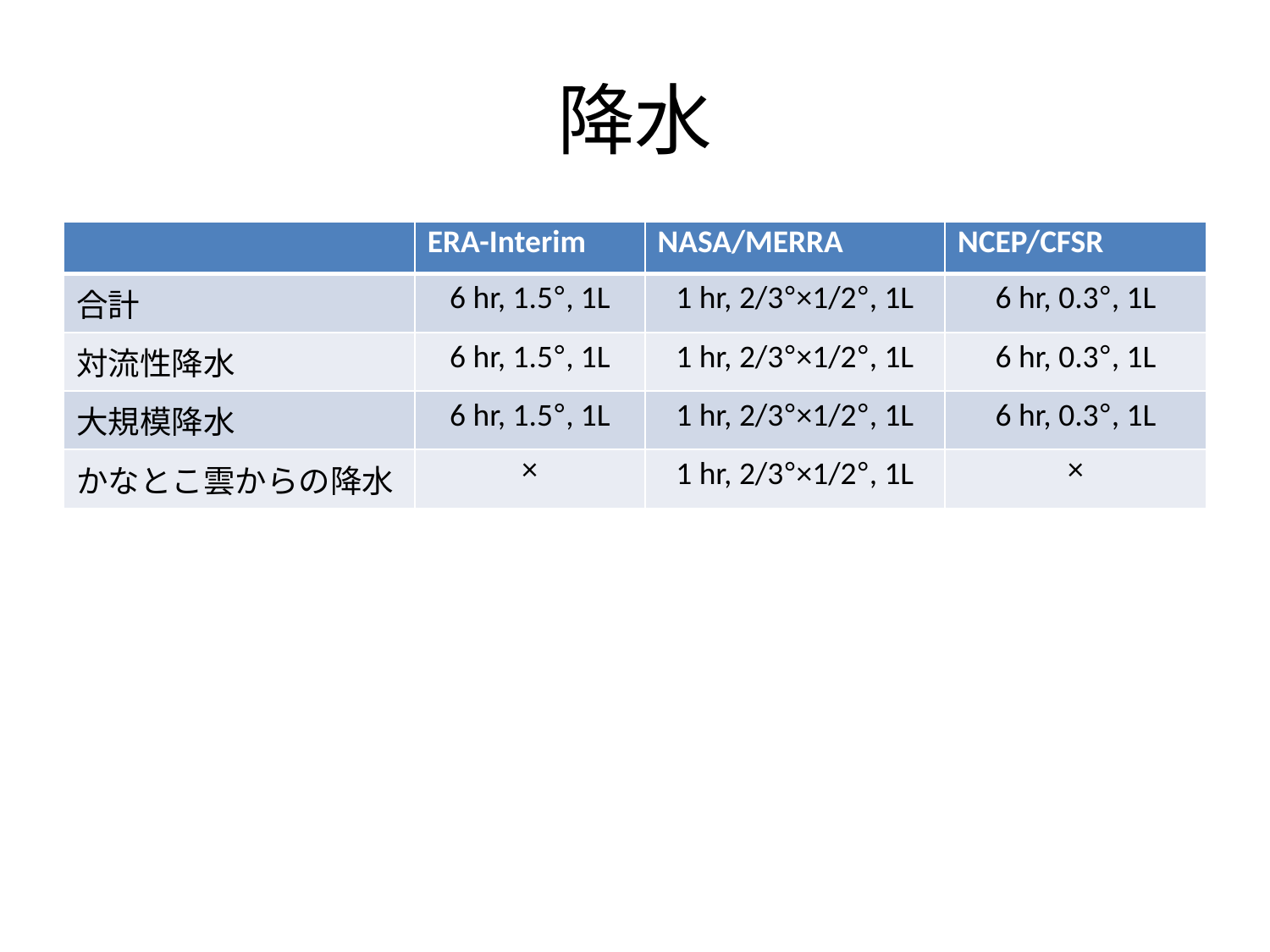

# 降水
|  | ERA-Interim | NASA/MERRA | NCEP/CFSR |
| --- | --- | --- | --- |
| 合計 | 6 hr, 1.5°, 1L | 1 hr, 2/3°×1/2°, 1L | 6 hr, 0.3°, 1L |
| 対流性降水 | 6 hr, 1.5°, 1L | 1 hr, 2/3°×1/2°, 1L | 6 hr, 0.3°, 1L |
| 大規模降水 | 6 hr, 1.5°, 1L | 1 hr, 2/3°×1/2°, 1L | 6 hr, 0.3°, 1L |
| かなとこ雲からの降水 | × | 1 hr, 2/3°×1/2°, 1L | × |